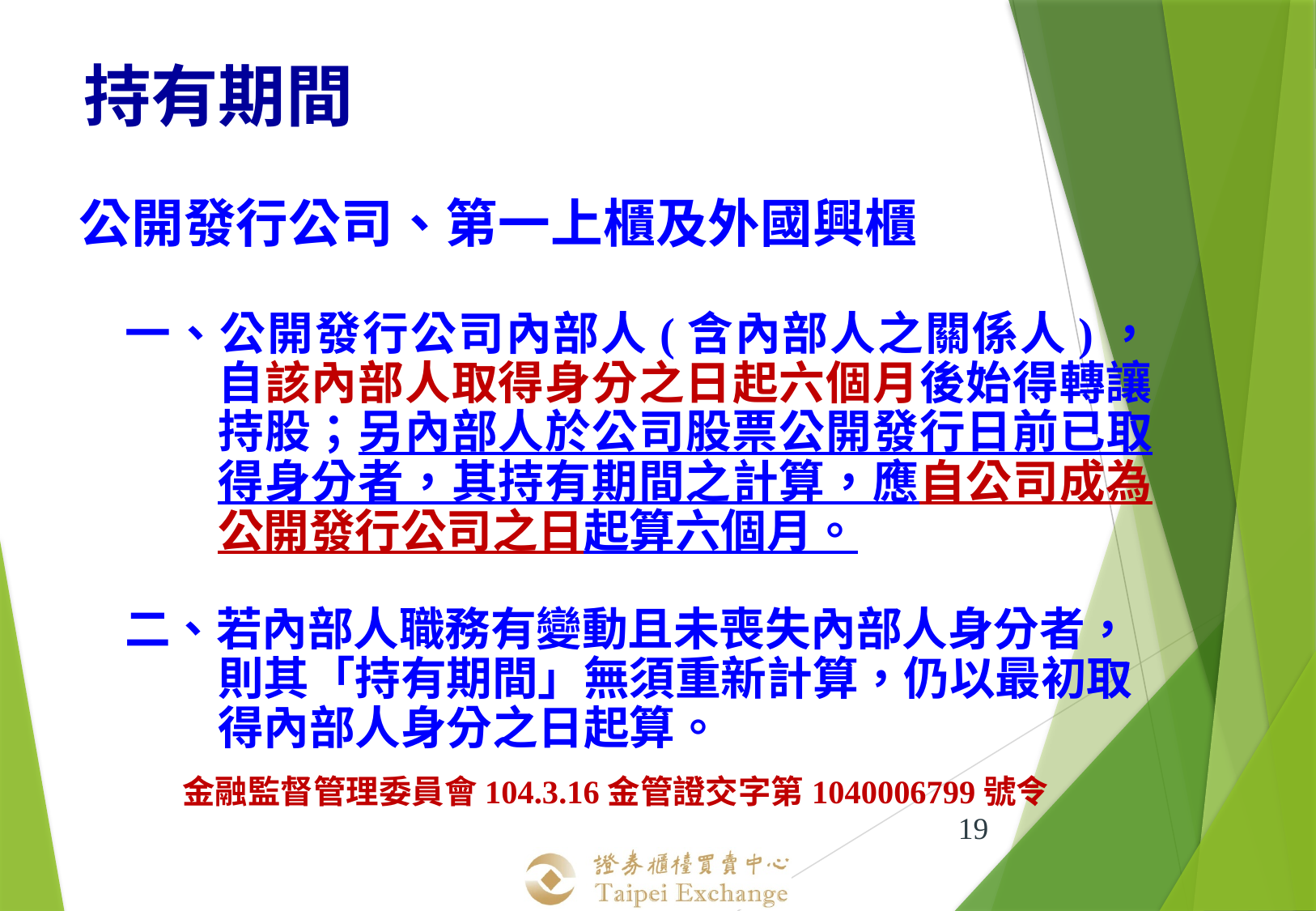

持有期間
公開發行公司、第一上櫃及外國興櫃

一、公開發行公司內部人(含內部人之關係人)，自該內部人取得身分之日起六個月後始得轉讓持股；另內部人於公司股票公開發行日前已取得身分者，其持有期間之計算，應自公司成為公開發行公司之日起算六個月。

二、若內部人職務有變動且未喪失內部人身分者，則其「持有期間」無須重新計算，仍以最初取得內部人身分之日起算。
金融監督管理委員會104.3.16金管證交字第1040006799號令

19